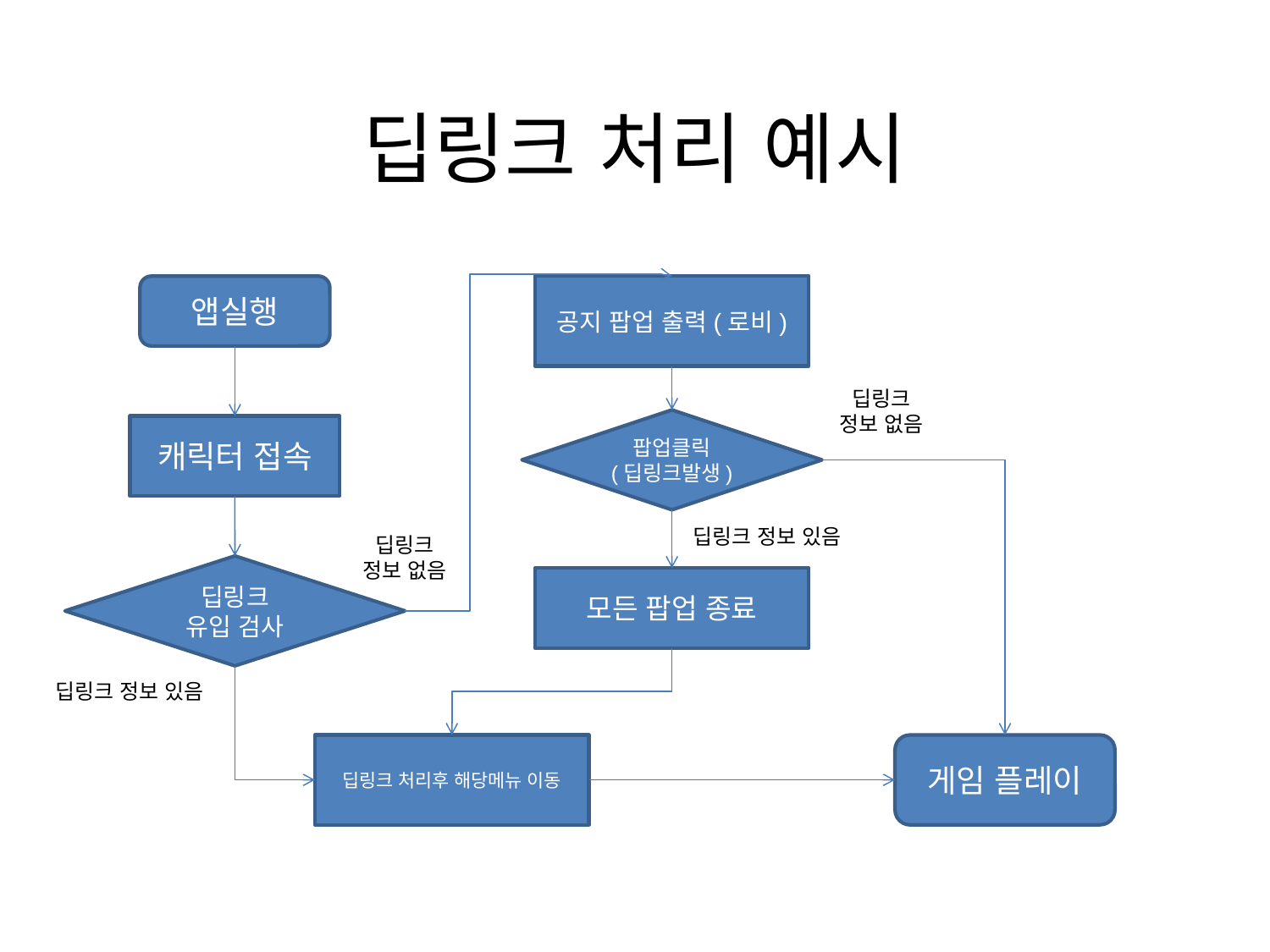

# 딥링크 처리 예시
앱실행
공지 팝업 출력(로비)
딥링크
정보 없음
팝업클릭
(딥링크발생)
캐릭터 접속
딥링크 정보 있음
딥링크
정보 없음
딥링크
유입 검사
모든 팝업 종료
딥링크 정보 있음
딥링크 처리후 해당메뉴 이동
게임 플레이